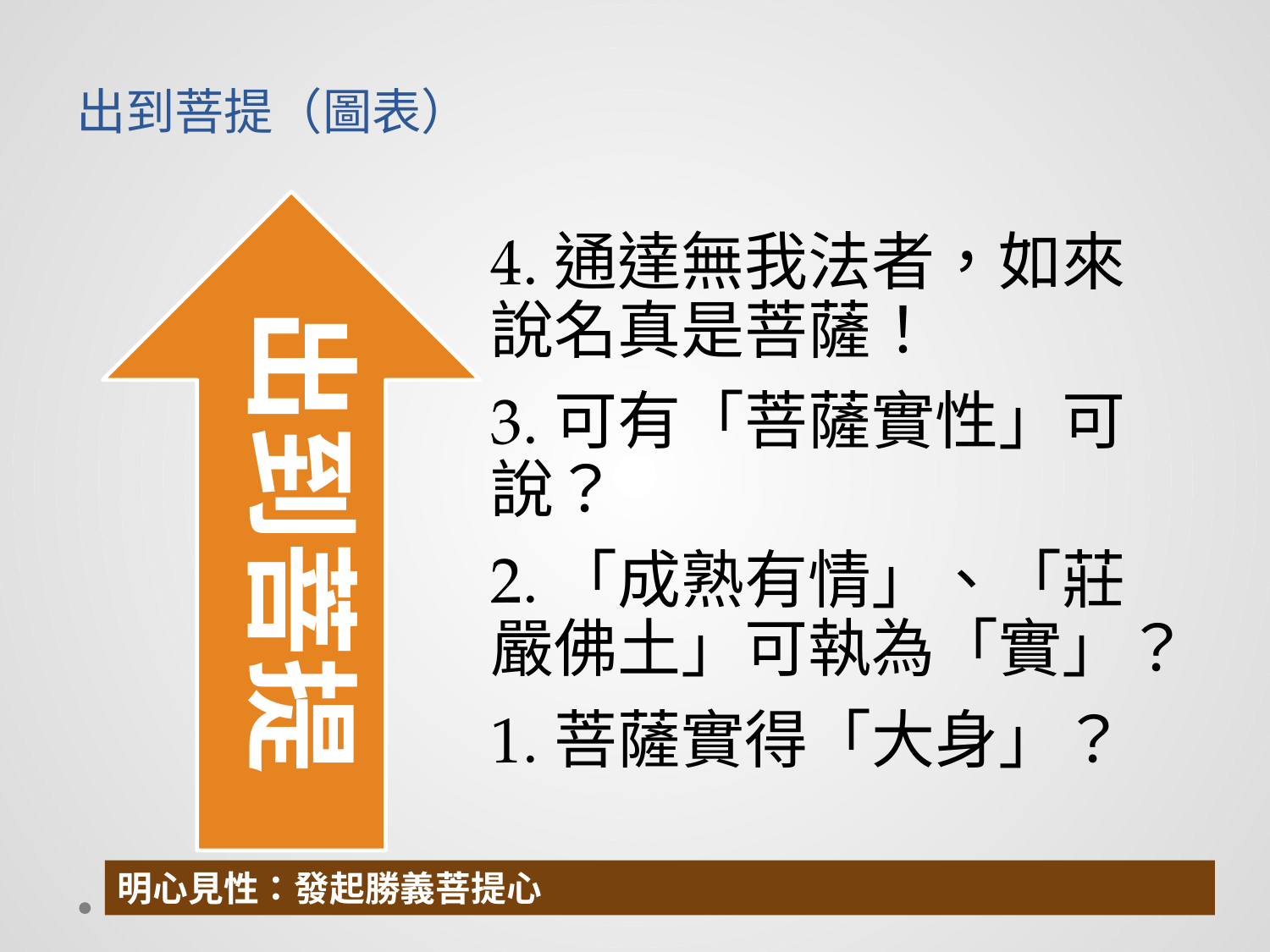

# 出到菩提（圖表）
4.通達無我法者，如來說名真是菩薩！
3.可有「菩薩實性」可說？
2.「成熟有情」、「莊嚴佛土」可執為「實」？
1.菩薩實得「大身」？
出到菩提
明心見性：發起勝義菩提心